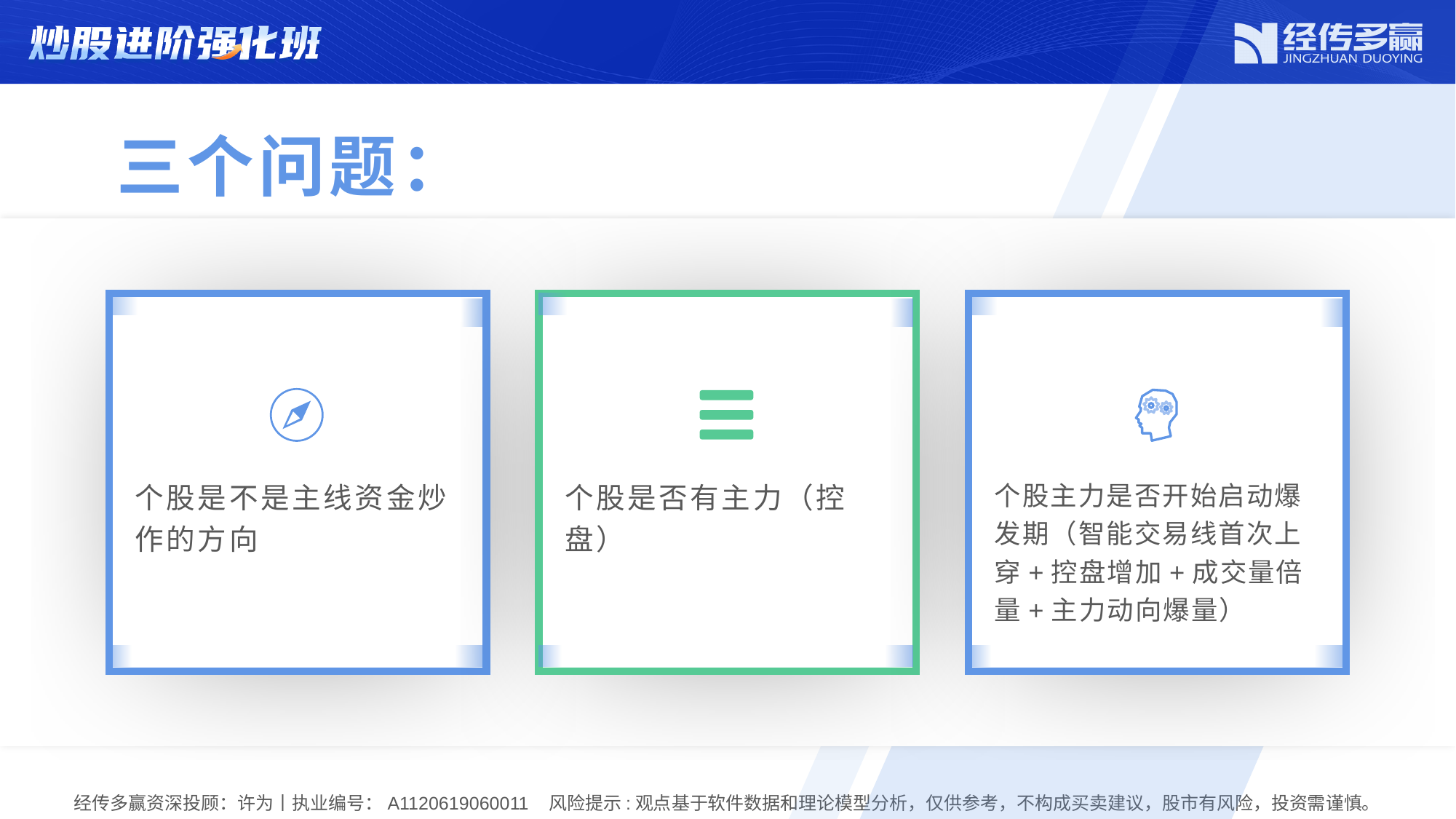

三个问题：

个股是不是主线资金炒作的方向
个股是否有主力（控盘）
个股主力是否开始启动爆发期（智能交易线首次上穿+控盘增加+成交量倍量+主力动向爆量）